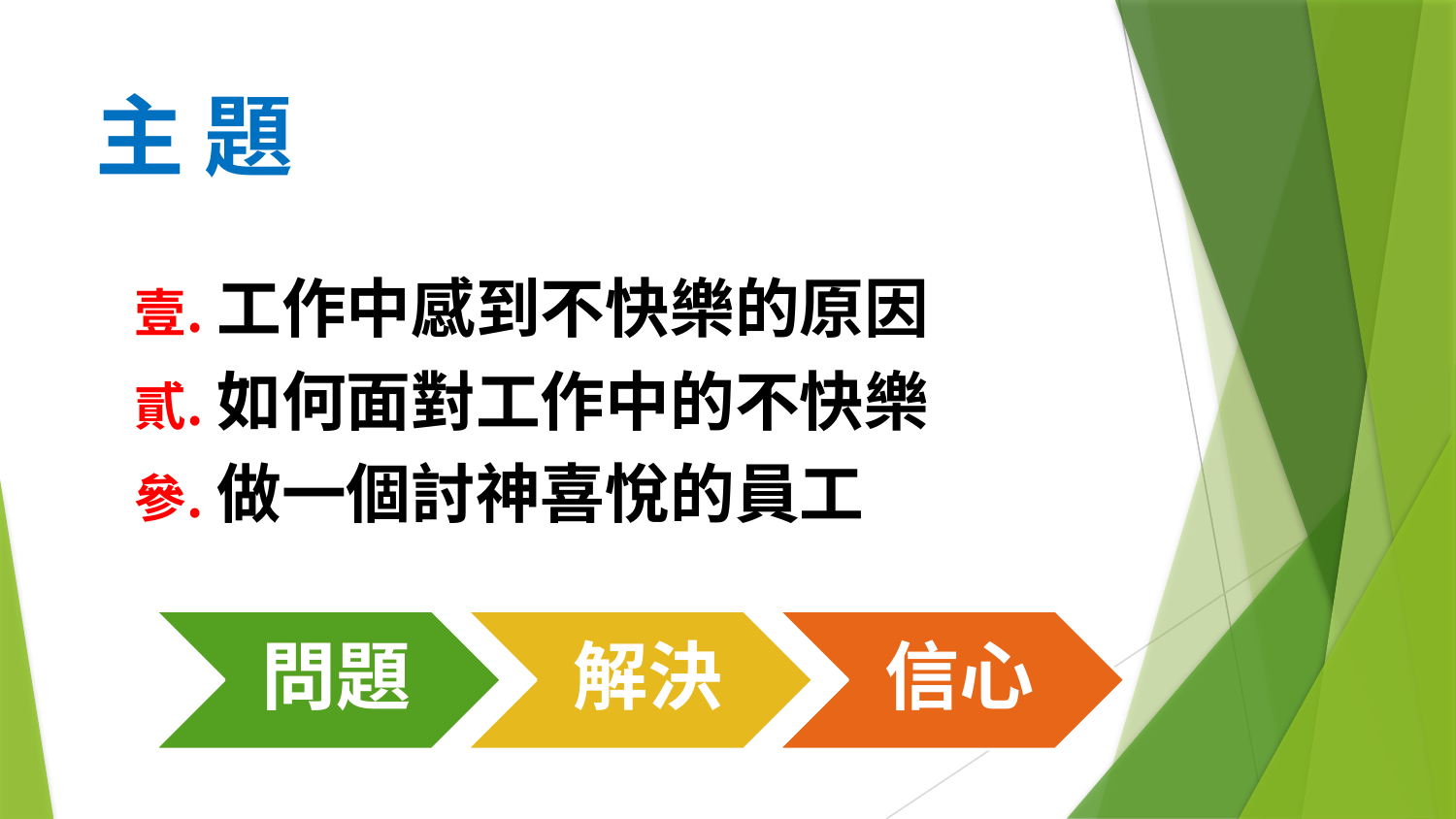

# 主 題
工作中感到不快樂的原因
如何面對工作中的不快樂
做一個討神喜悅的員工
問題
解決
信心